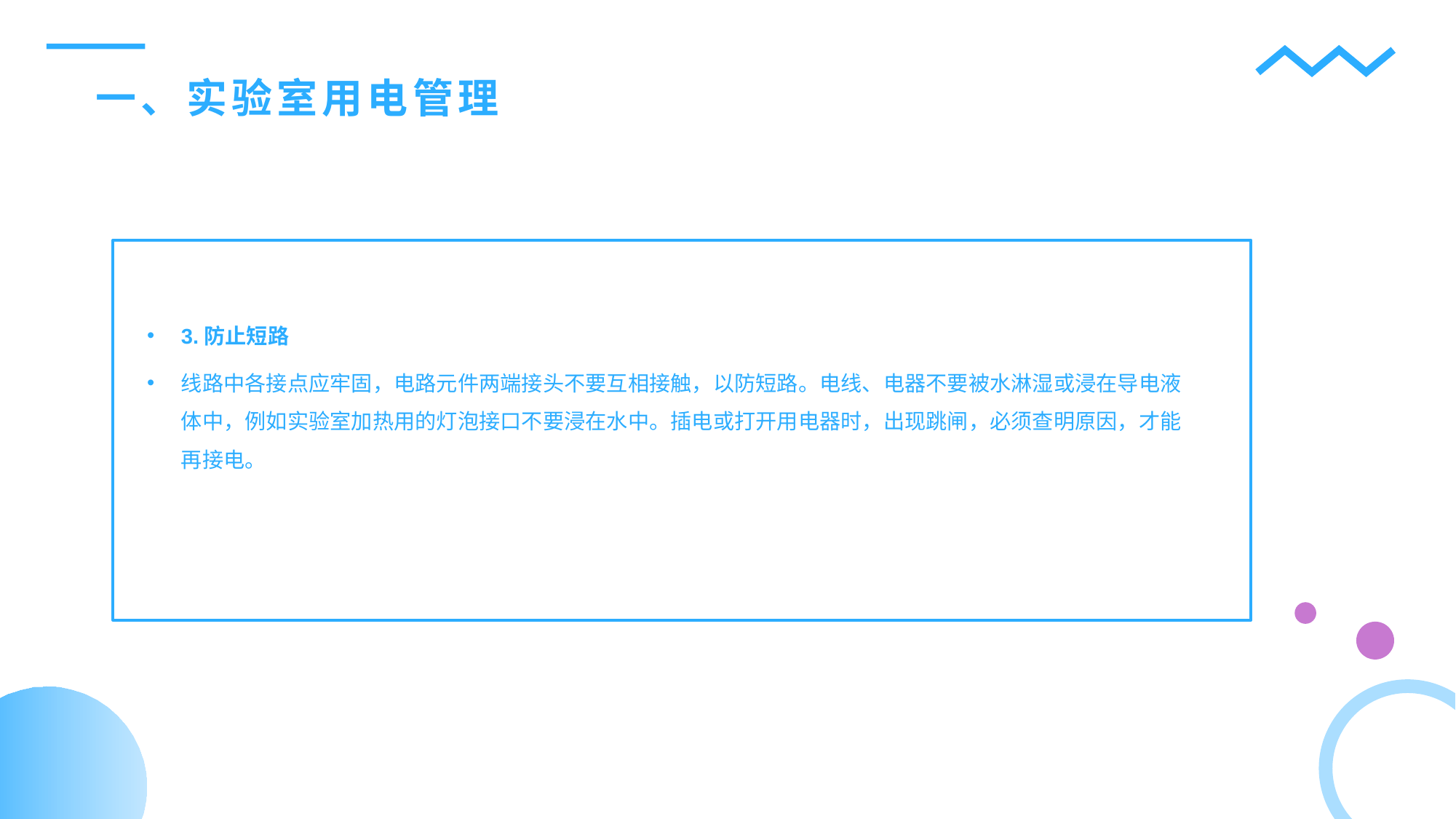

一、实验室用电管理

3.防止短路
线路中各接点应牢固，电路元件两端接头不要互相接触，以防短路。电线、电器不要被水淋湿或浸在导电液体中，例如实验室加热用的灯泡接口不要浸在水中。插电或打开用电器时，出现跳闸，必须查明原因，才能再接电。